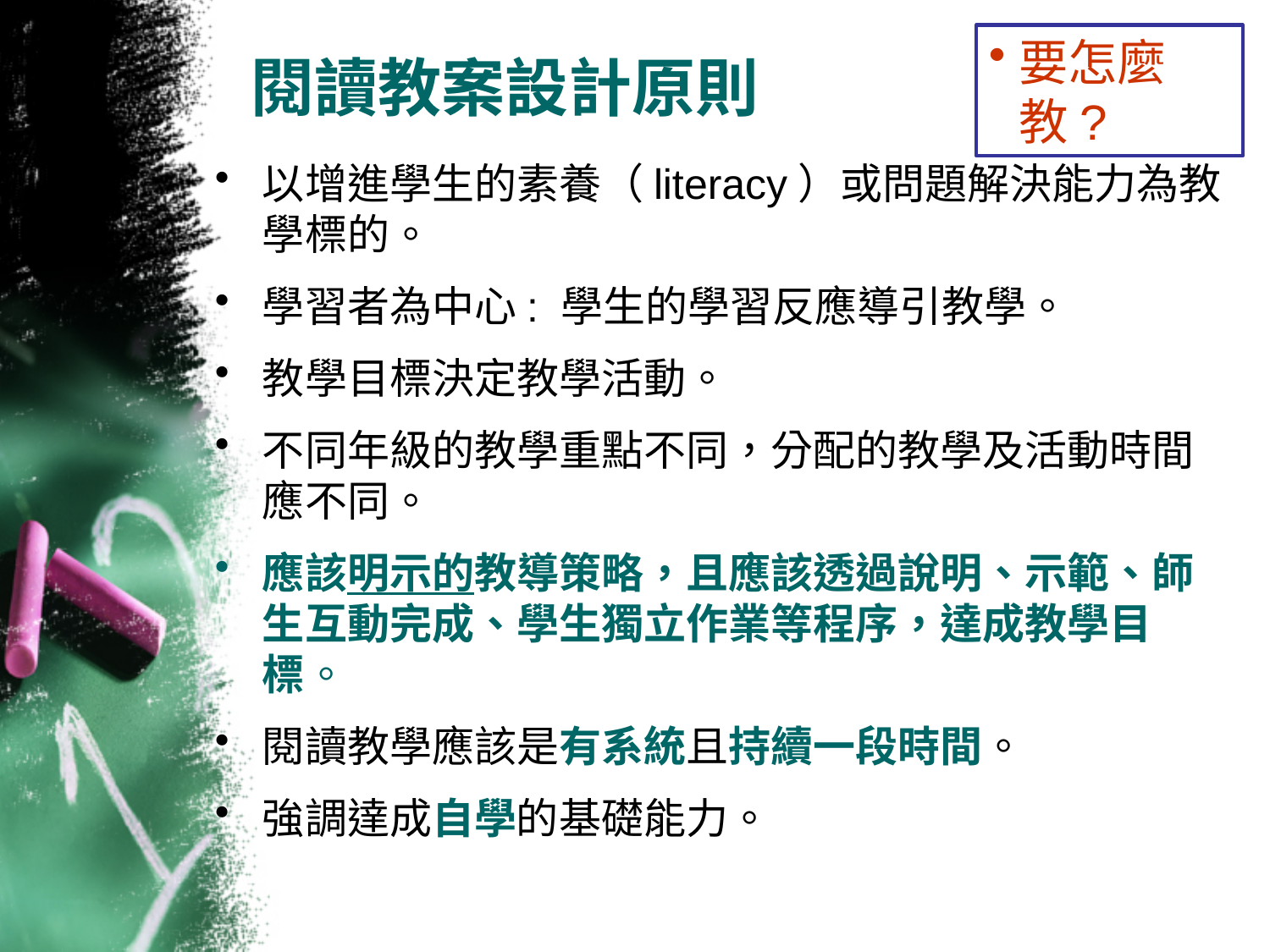

要怎麼教?
# 閱讀教案設計原則
以增進學生的素養（literacy）或問題解決能力為教學標的。
學習者為中心: 學生的學習反應導引教學。
教學目標決定教學活動。
不同年級的教學重點不同，分配的教學及活動時間應不同。
應該明示的教導策略，且應該透過說明、示範、師生互動完成、學生獨立作業等程序，達成教學目標。
閱讀教學應該是有系統且持續一段時間。
強調達成自學的基礎能力。